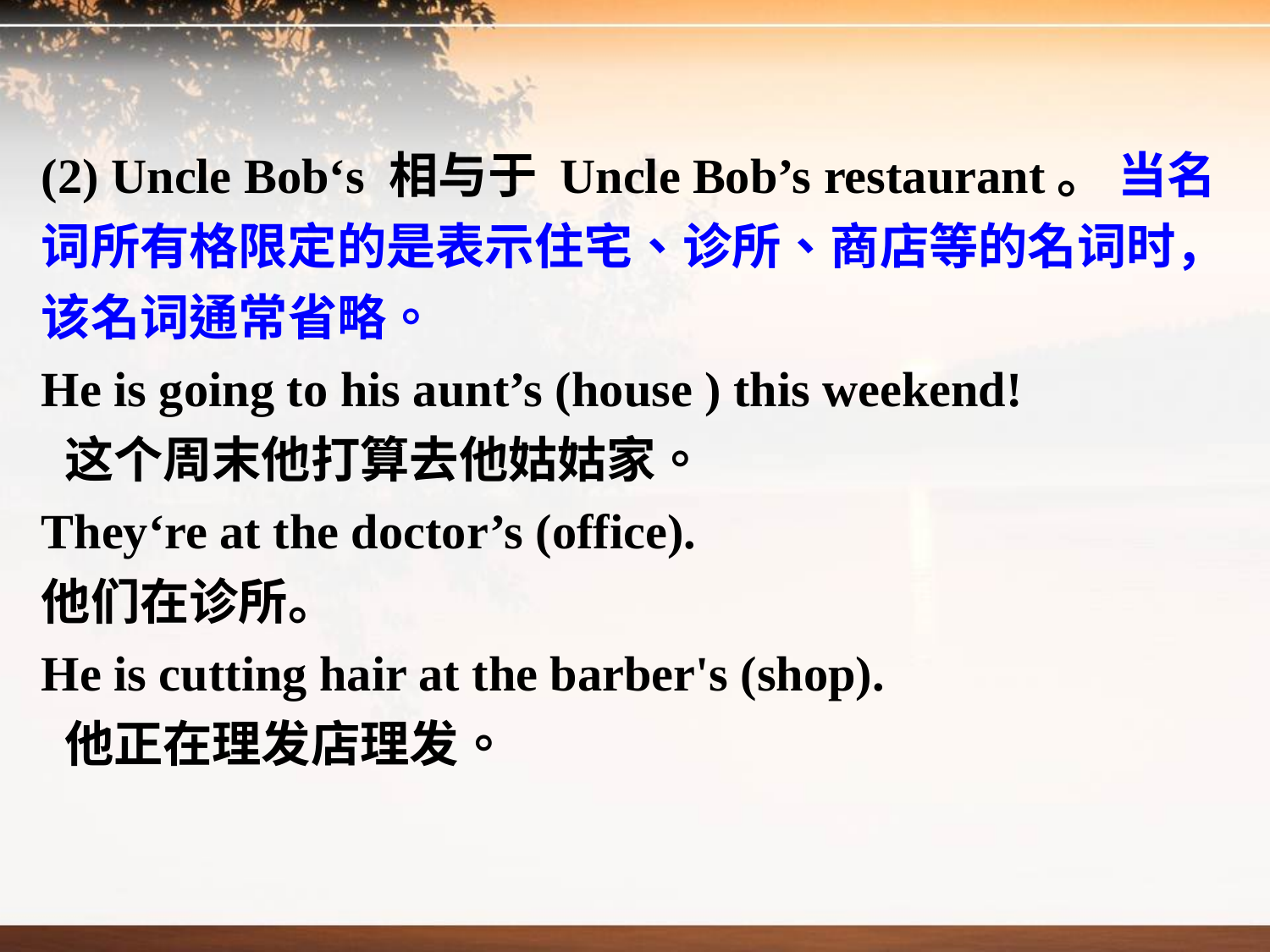

(2) Uncle Bob‘s 相与于 Uncle Bob’s restaurant。 当名词所有格限定的是表示住宅、诊所、商店等的名词时，该名词通常省略。
He is going to his aunt’s (house ) this weekend!
 这个周末他打算去他姑姑家。
They‘re at the doctor’s (office).
他们在诊所。
He is cutting hair at the barber's (shop).
 他正在理发店理发。